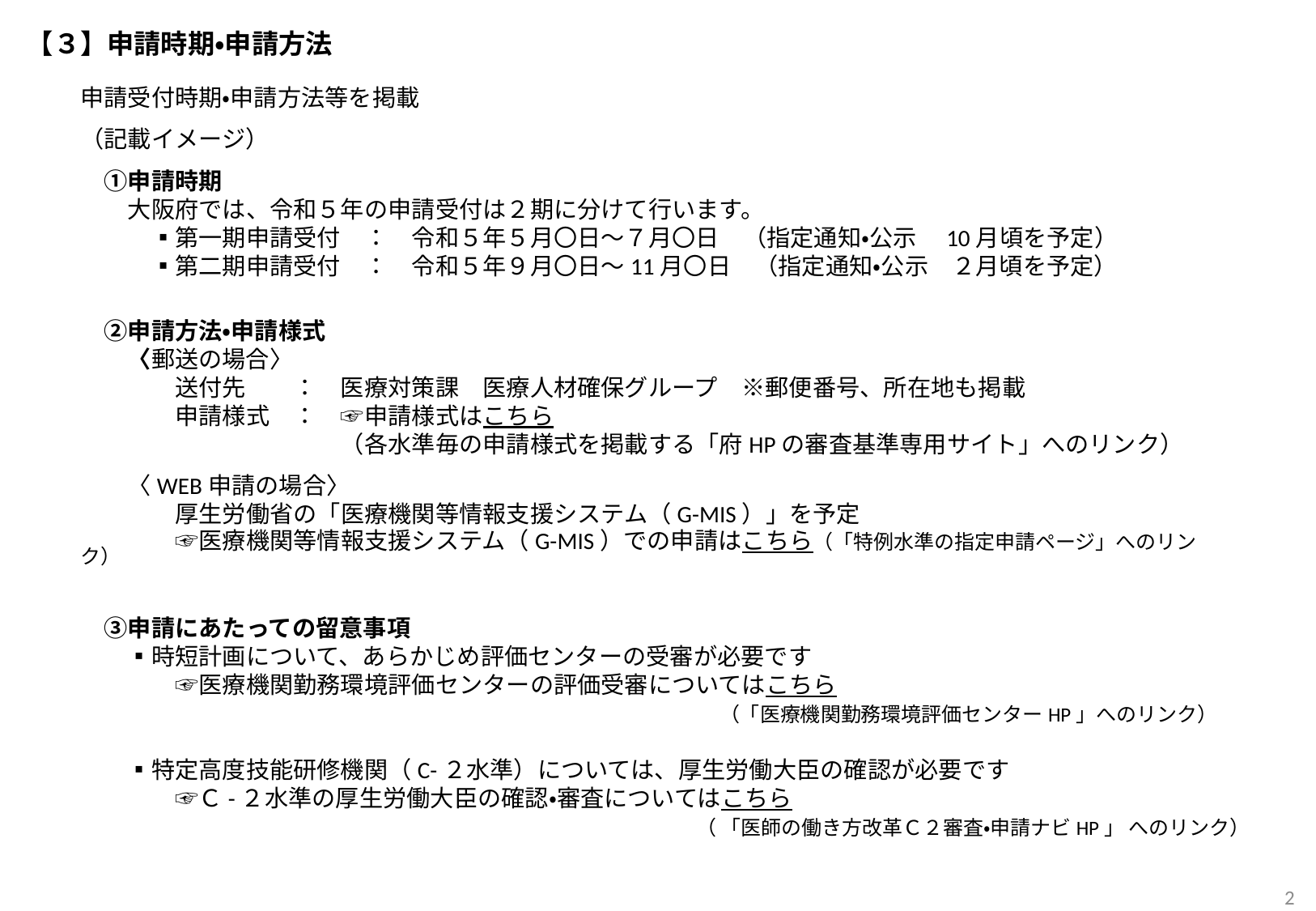

【３】申請時期・申請方法
申請受付時期・申請方法等を掲載

（記載イメージ）

　①申請時期
　　大阪府では、令和５年の申請受付は２期に分けて行います。
　　　▪第一期申請受付　：　令和５年５月〇日～７月〇日　（指定通知・公示　10月頃を予定）
　　　▪第二期申請受付　：　令和５年９月〇日～11月〇日　（指定通知・公示　２月頃を予定）
　②申請方法・申請様式
　　〈郵送の場合〉
　　　　送付先　　：　医療対策課　医療人材確保グループ　※郵便番号、所在地も掲載
　　　　申請様式　：　☞申請様式はこちら
　　　　　　　　　　　（各水準毎の申請様式を掲載する「府HPの審査基準専用サイト」へのリンク）

　　〈WEB申請の場合〉
　　　　厚生労働省の「医療機関等情報支援システム（G-MIS）」を予定

　　　　☞医療機関等情報支援システム（G-MIS）での申請はこちら（「特例水準の指定申請ページ」へのリンク）
　③申請にあたっての留意事項
　　▪時短計画について、あらかじめ評価センターの受審が必要です
　　　　☞医療機関勤務環境評価センターの評価受審についてはこちら
　　　　　　　　　　　　　　　　　　　　　　　　　　　（「医療機関勤務環境評価センターHP」へのリンク）

　　▪特定高度技能研修機関（C-２水準）については、厚生労働大臣の確認が必要です
　　　　☞Ｃ-２水準の厚生労働大臣の確認・審査についてはこちら
　　　　　　　　　　　　　　　　　　　　　　　　　　（ 「医師の働き方改革Ｃ２審査・申請ナビHP」 へのリンク）

2